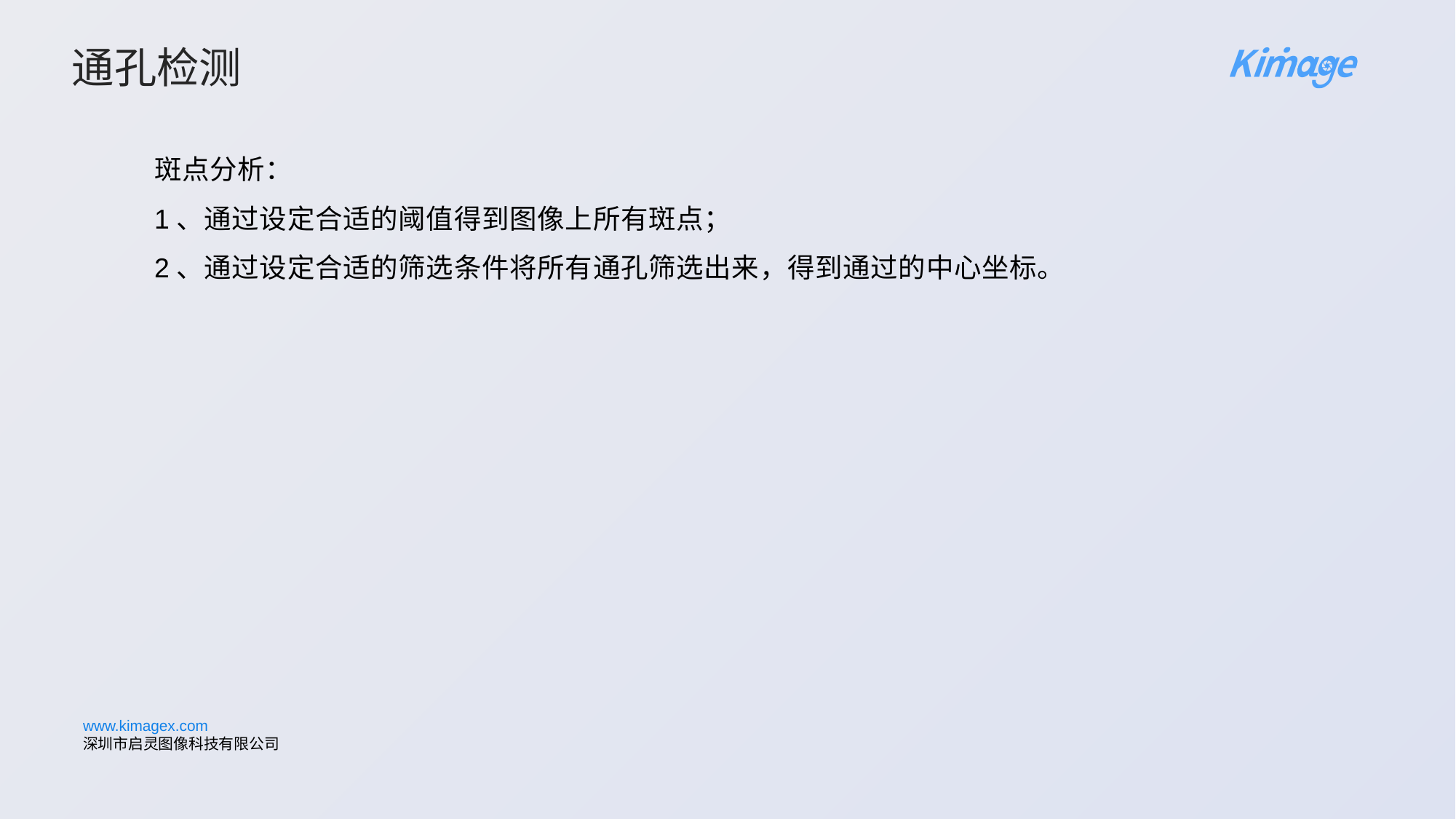

通孔检测
斑点分析：
1、通过设定合适的阈值得到图像上所有斑点；
2、通过设定合适的筛选条件将所有通孔筛选出来，得到通过的中心坐标。